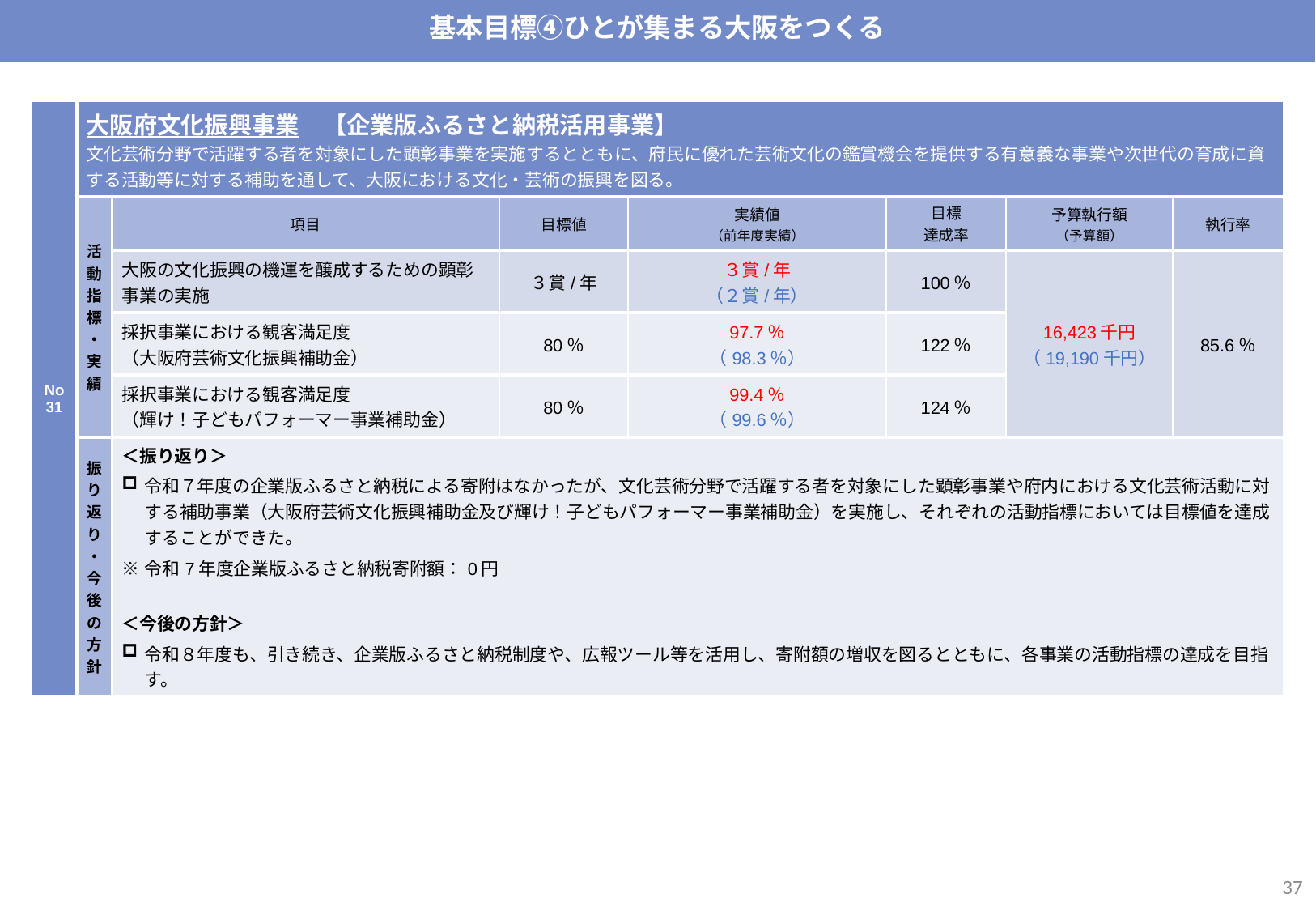

基本目標④ひとが集まる大阪をつくる
| No31 | 大阪府文化振興事業　【企業版ふるさと納税活用事業】 文化芸術分野で活躍する者を対象にした顕彰事業を実施するとともに、府民に優れた芸術文化の鑑賞機会を提供する有意義な事業や次世代の育成に資する活動等に対する補助を通して、大阪における文化・芸術の振興を図る。 |  |  |  |  |  |  |
| --- | --- | --- | --- | --- | --- | --- | --- |
|  | 活動指標・実績 | 項目 | 目標値 | 実績値 （前年度実績） | 目標 達成率 | 予算執行額 （予算額） | 執行率 |
|  |  | 大阪の文化振興の機運を醸成するための顕彰事業の実施 | ３賞/年 | ３賞/年 （２賞/年） | 100％ | 16,423千円 （19,190千円） | 85.6％ |
|  |  | 採択事業における観客満足度 （大阪府芸術文化振興補助金） | 80％ | 97.7％ （98.3％） | 122％ | 200,365千円 （201,952千円） | 99％ |
|  |  | 採択事業における観客満足度 （輝け！子どもパフォーマー事業補助金） | 80％ | 99.4％ （99.6％） | 124％ |  |  |
|  | 振り返り・今後の方針 | ＜振り返り＞ 令和７年度の企業版ふるさと納税による寄附はなかったが、文化芸術分野で活躍する者を対象にした顕彰事業や府内における文化芸術活動に対する補助事業（大阪府芸術文化振興補助金及び輝け！子どもパフォーマー事業補助金）を実施し、それぞれの活動指標においては目標値を達成することができた。 ※令和7年度企業版ふるさと納税寄附額：0円 ＜今後の方針＞ 令和８年度も、引き続き、企業版ふるさと納税制度や、広報ツール等を活用し、寄附額の増収を図るとともに、各事業の活動指標の達成を目指す。 |  |  |  |  |  |
37